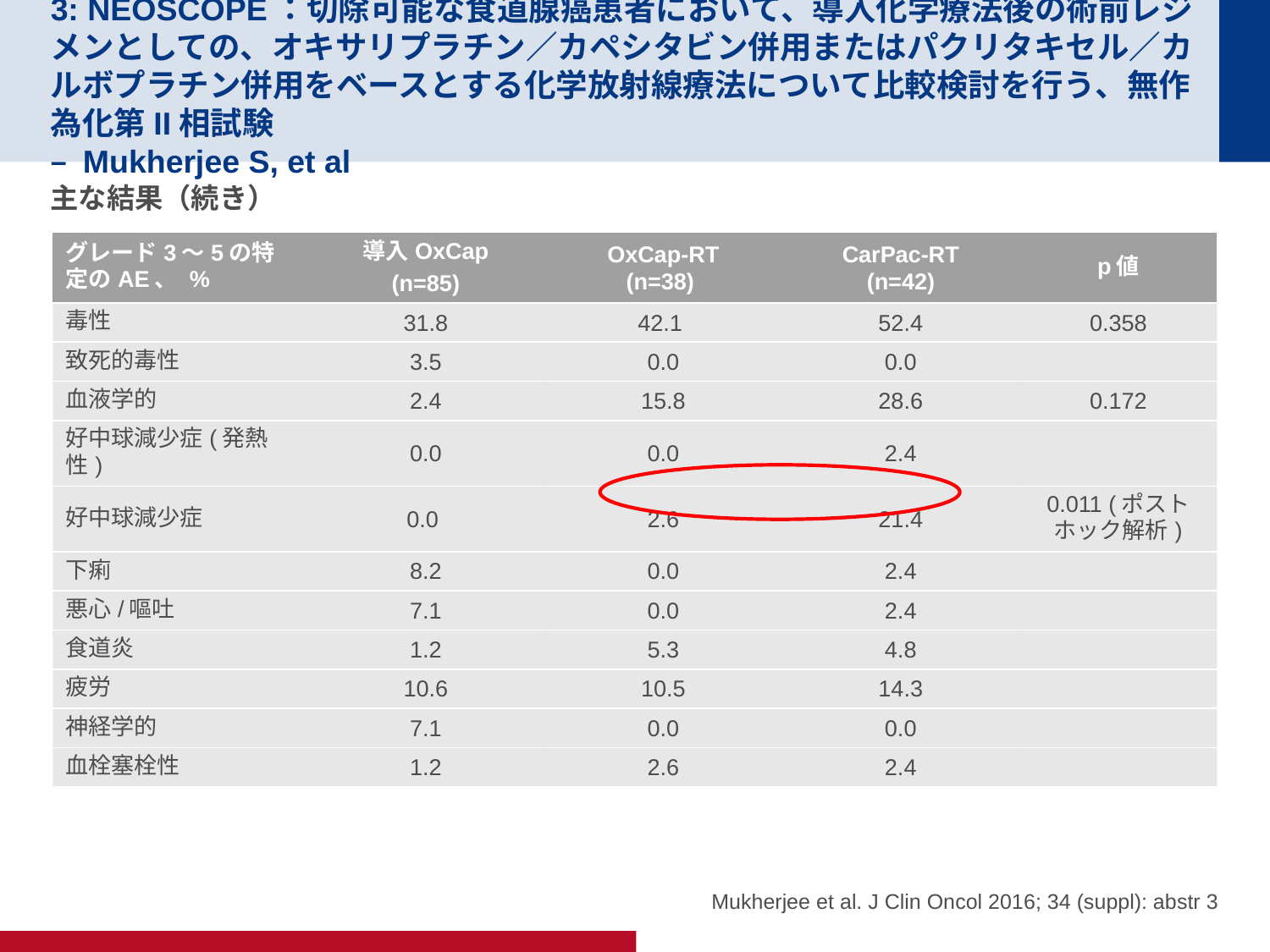

# 3: NEOSCOPE：切除可能な食道腺癌患者において、導入化学療法後の術前レジメンとしての、オキサリプラチン／カペシタビン併用またはパクリタキセル／カルボプラチン併用をベースとする化学放射線療法について比較検討を行う、無作為化第II相試験 – Mukherjee S, et al
主な結果（続き）

| グレード3～5の特定のAE、 % | 導入OxCap (n=85) | OxCap-RT (n=38) | CarPac-RT (n=42) | p値 |
| --- | --- | --- | --- | --- |
| 毒性 | 31.8 | 42.1 | 52.4 | 0.358 |
| 致死的毒性 | 3.5 | 0.0 | 0.0 |  |
| 血液学的 | 2.4 | 15.8 | 28.6 | 0.172 |
| 好中球減少症(発熱性) | 0.0 | 0.0 | 2.4 |  |
| 好中球減少症 | 0.0 | 2.6 | 21.4 | 0.011 (ポストホック解析) |
| 下痢 | 8.2 | 0.0 | 2.4 |  |
| 悪心/嘔吐 | 7.1 | 0.0 | 2.4 |  |
| 食道炎 | 1.2 | 5.3 | 4.8 |  |
| 疲労 | 10.6 | 10.5 | 14.3 |  |
| 神経学的 | 7.1 | 0.0 | 0.0 |  |
| 血栓塞栓性 | 1.2 | 2.6 | 2.4 |  |

Mukherjee et al. J Clin Oncol 2016; 34 (suppl): abstr 3